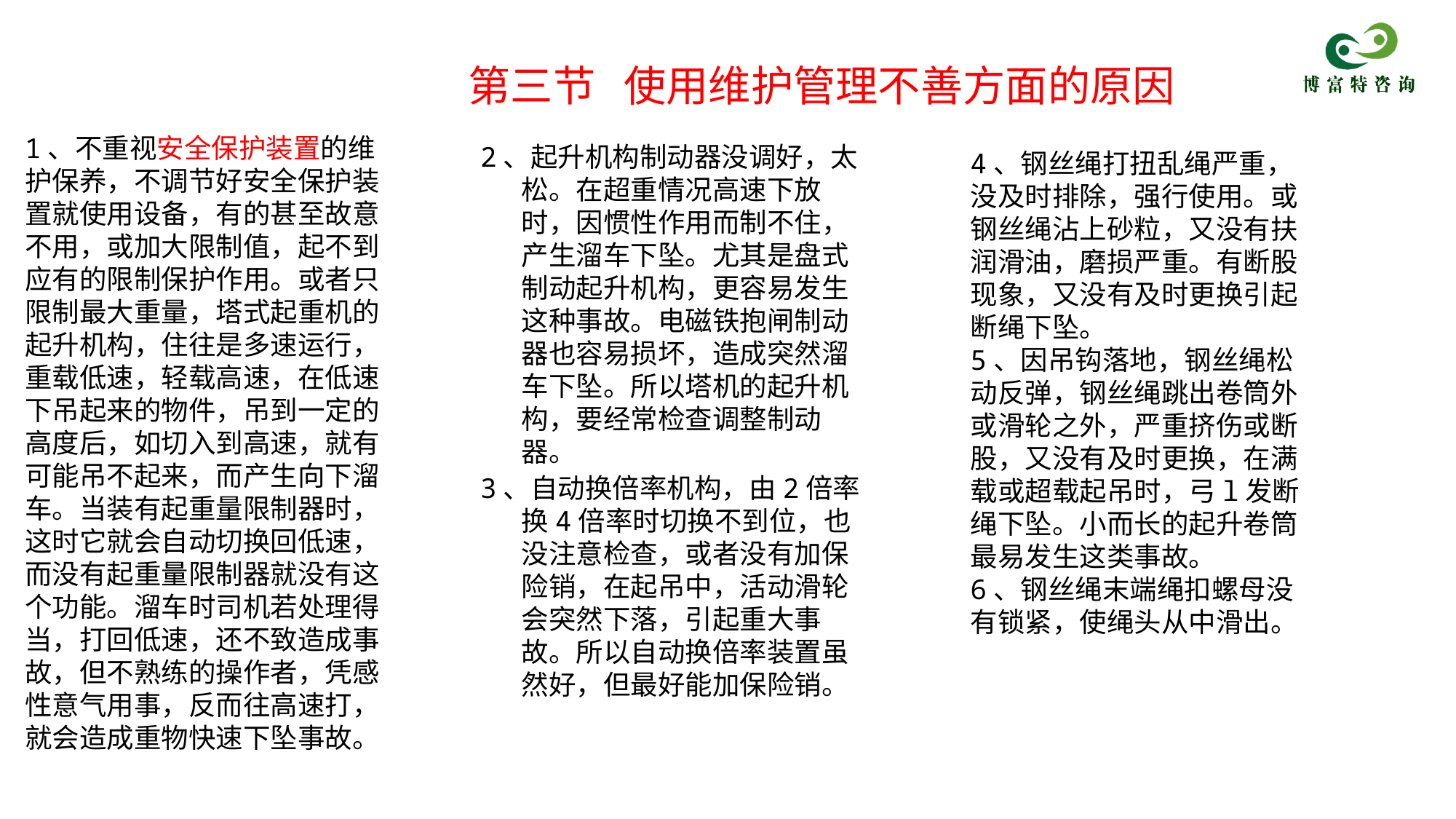

第三节   使用维护管理不善方面的原因
1、不重视安全保护装置的维护保养，不调节好安全保护装置就使用设备，有的甚至故意不用，或加大限制值，起不到应有的限制保护作用。或者只限制最大重量，塔式起重机的起升机构，住往是多速运行，重载低速，轻载高速，在低速下吊起来的物件，吊到一定的高度后，如切入到高速，就有可能吊不起来，而产生向下溜车。当装有起重量限制器时，这时它就会自动切换回低速，而没有起重量限制器就没有这个功能。溜车时司机若处理得当，打回低速，还不致造成事故，但不熟练的操作者，凭感性意气用事，反而往高速打，就会造成重物快速下坠事故。
2、起升机构制动器没调好，太松。在超重情况高速下放时，因惯性作用而制不住，产生溜车下坠。尤其是盘式制动起升机构，更容易发生这种事故。电磁铁抱闸制动器也容易损坏，造成突然溜车下坠。所以塔机的起升机构，要经常检查调整制动器。
3、自动换倍率机构，由2倍率换4倍率时切换不到位，也没注意检查，或者没有加保险销，在起吊中，活动滑轮会突然下落，引起重大事故。所以自动换倍率装置虽然好，但最好能加保险销。
4、钢丝绳打扭乱绳严重，没及时排除，强行使用。或钢丝绳沾上砂粒，又没有扶润滑油，磨损严重。有断股现象，又没有及时更换引起断绳下坠。
5、因吊钩落地，钢丝绳松动反弹，钢丝绳跳出卷筒外或滑轮之外，严重挤伤或断股，又没有及时更换，在满载或超载起吊时，弓l发断绳下坠。小而长的起升卷筒最易发生这类事故。
6、钢丝绳末端绳扣螺母没有锁紧，使绳头从中滑出。